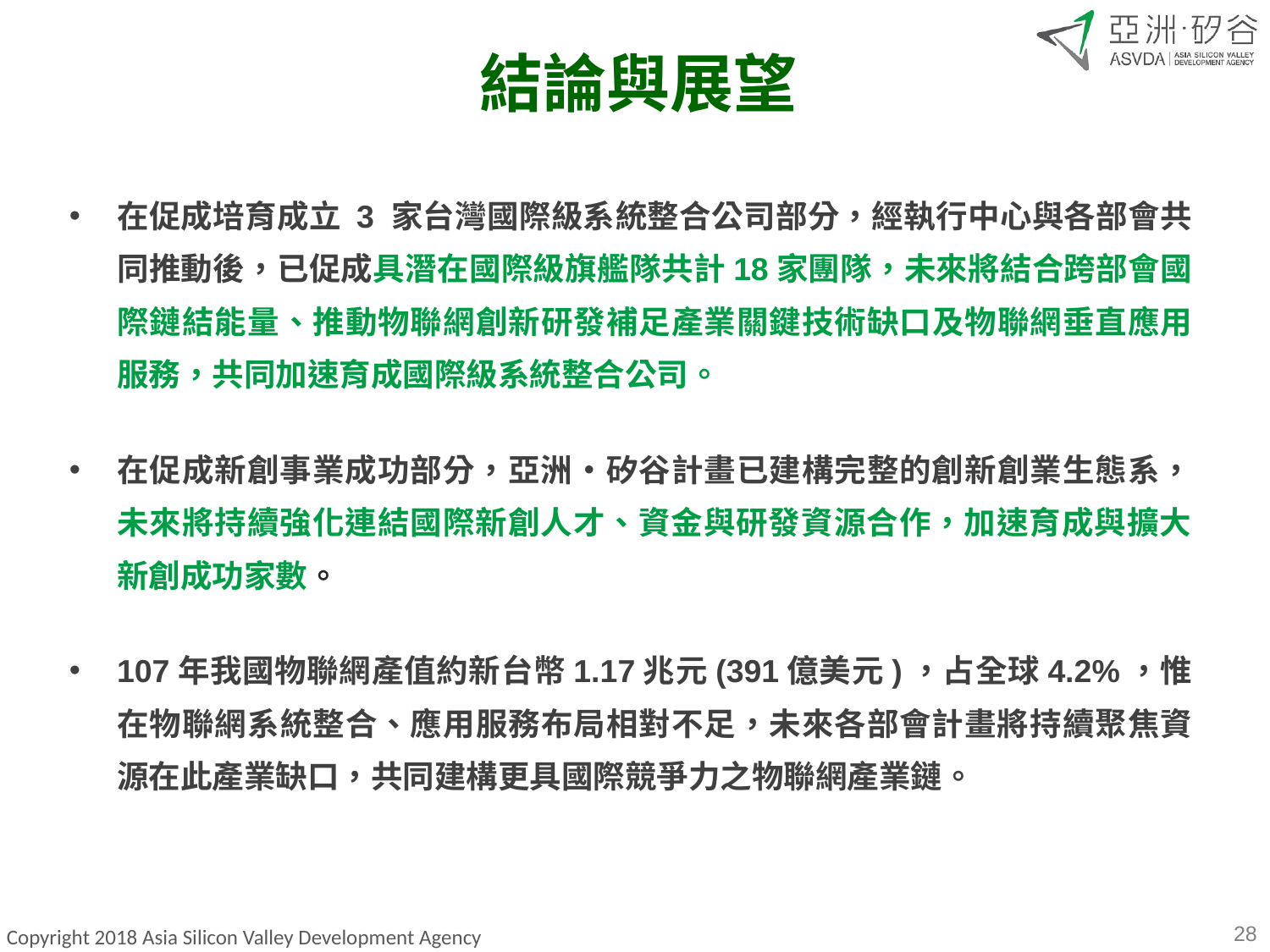

結論與展望
在促成培育成立 3 家台灣國際級系統整合公司部分，經執行中心與各部會共同推動後，已促成具潛在國際級旗艦隊共計18家團隊，未來將結合跨部會國際鏈結能量、推動物聯網創新研發補足產業關鍵技術缺口及物聯網垂直應用服務，共同加速育成國際級系統整合公司。
在促成新創事業成功部分，亞洲・矽谷計畫已建構完整的創新創業生態系，未來將持續強化連結國際新創人才、資金與研發資源合作，加速育成與擴大新創成功家數。
107年我國物聯網產值約新台幣1.17兆元(391億美元)，占全球4.2%，惟在物聯網系統整合、應用服務布局相對不足，未來各部會計畫將持續聚焦資源在此產業缺口，共同建構更具國際競爭力之物聯網產業鏈。

28